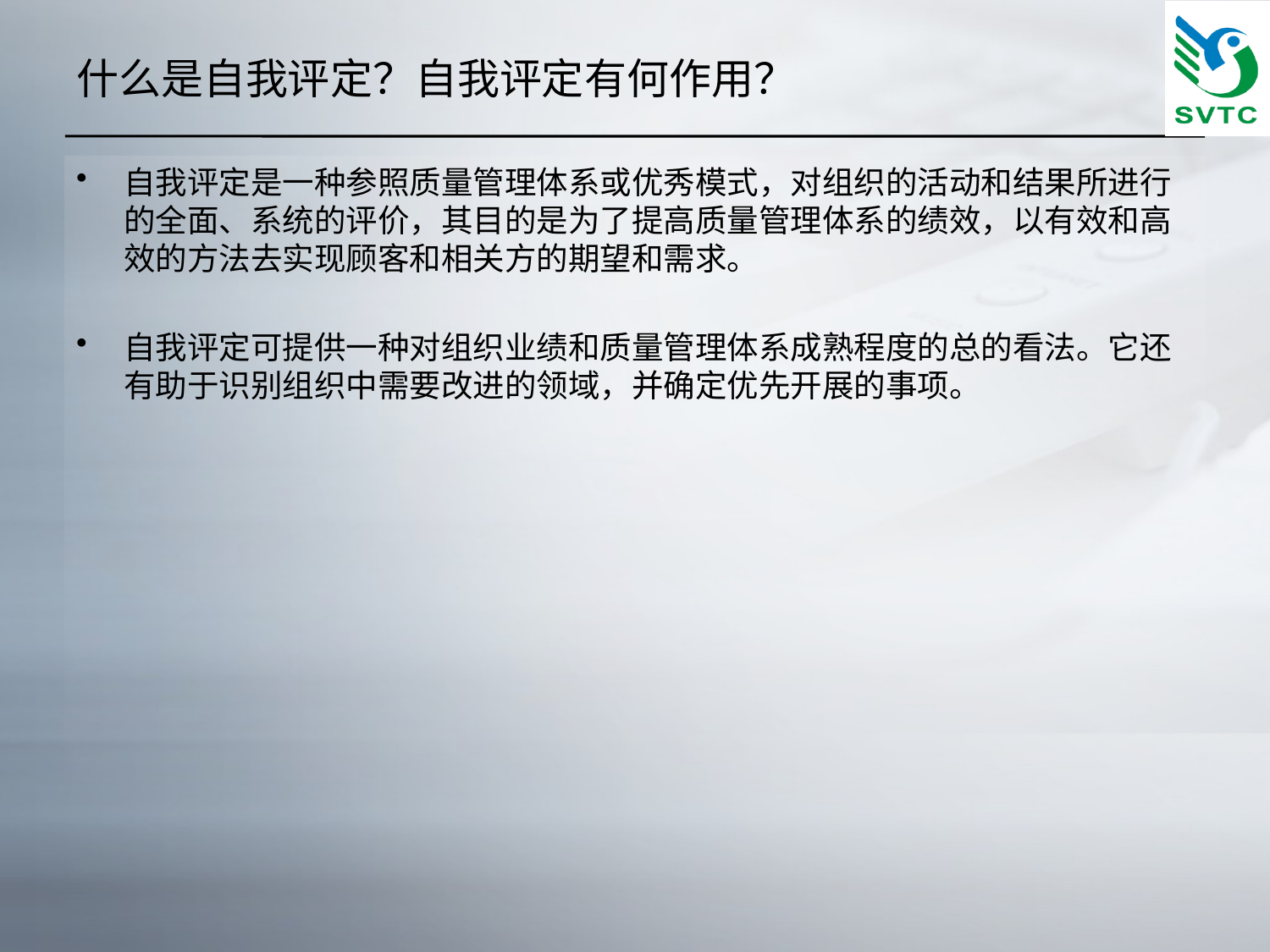

# 什么是自我评定？自我评定有何作用？
自我评定是一种参照质量管理体系或优秀模式，对组织的活动和结果所进行的全面、系统的评价，其目的是为了提高质量管理体系的绩效，以有效和高效的方法去实现顾客和相关方的期望和需求。

自我评定可提供一种对组织业绩和质量管理体系成熟程度的总的看法。它还有助于识别组织中需要改进的领域，并确定优先开展的事项。